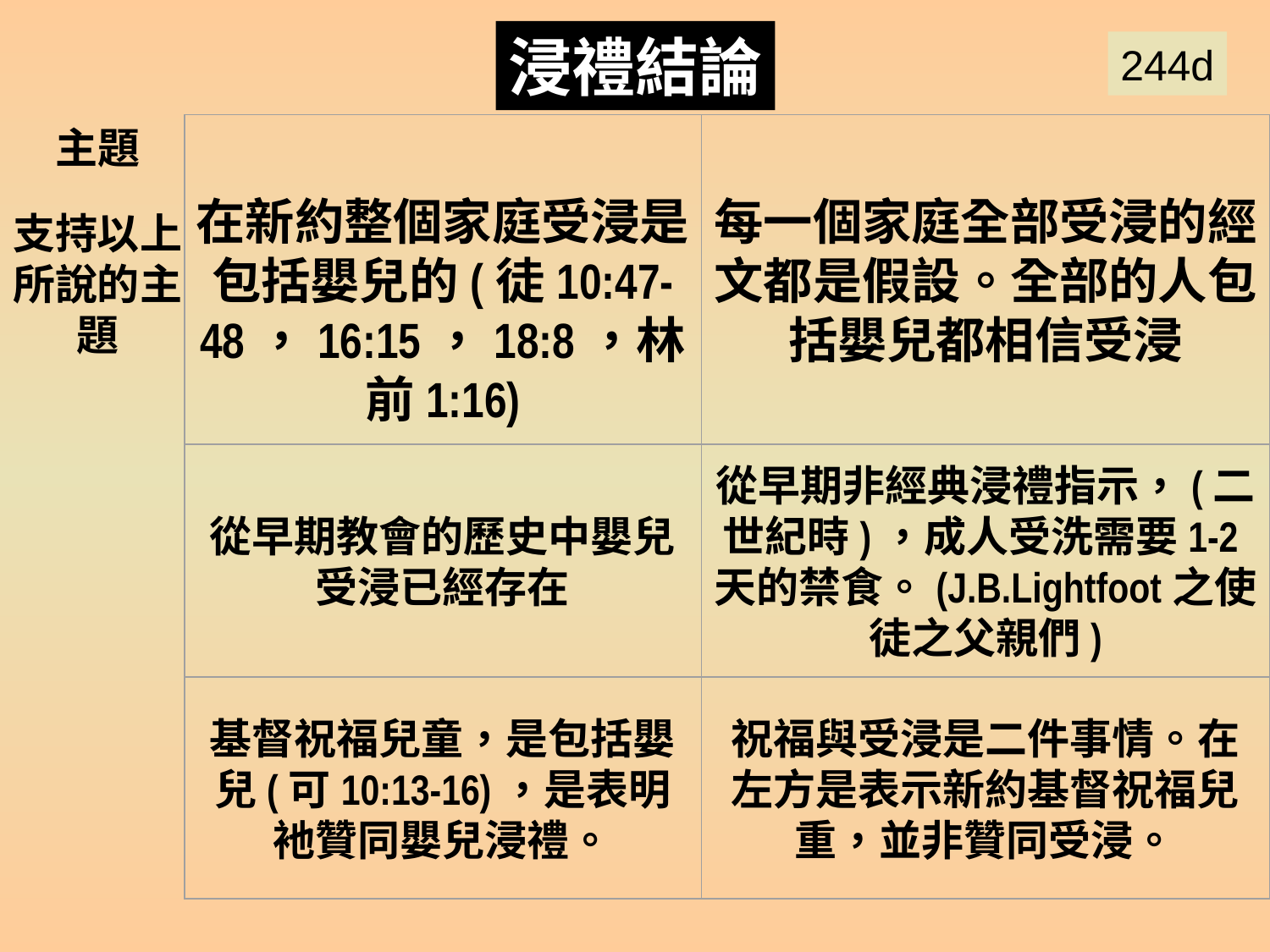

浸禮結論
244d
Baptism Summary 5
主題

在新約整個家庭受浸是包括嬰兒的(徒10:47-48，16:15，18:8，林前1:16)

每一個家庭全部受浸的經文都是假設。全部的人包括嬰兒都相信受浸
支持以上所說的主題

從早期教會的歷史中嬰兒受浸已經存在

從早期非經典浸禮指示，(二世紀時)，成人受洗需要1-2天的禁食。(J.B.Lightfoot之使徒之父親們)

基督祝福兒童，是包括嬰兒(可10:13-16)，是表明衪贊同嬰兒浸禮。

祝福與受浸是二件事情。在左方是表示新約基督祝福兒重，並非贊同受浸。